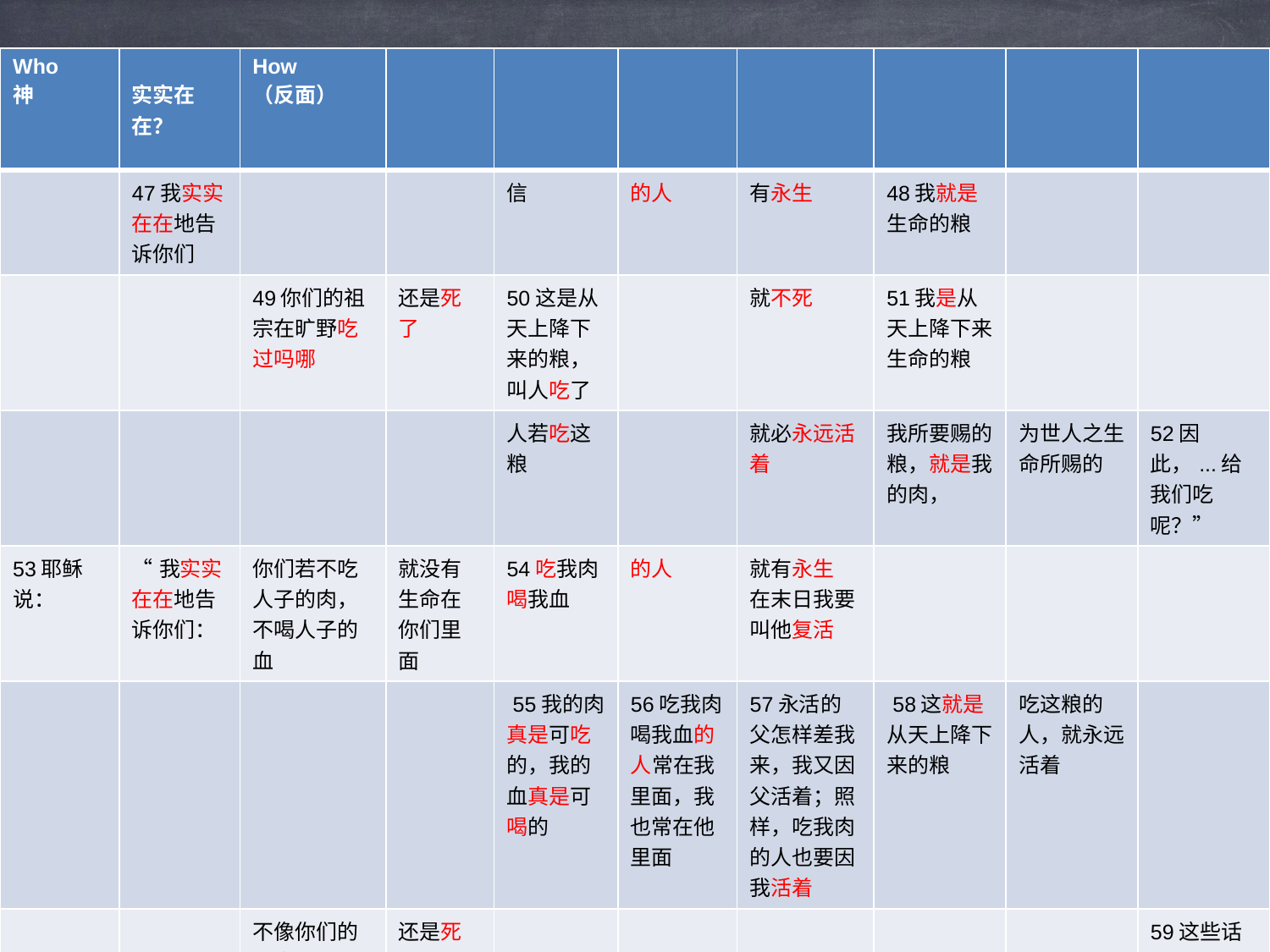

| Who 神 | 实实在在？ | How （反面） |  |  |  |  |  |  |  |
| --- | --- | --- | --- | --- | --- | --- | --- | --- | --- |
|  | 47我实实在在地告诉你们 |  |  | 信 | 的人 | 有永生 | 48我就是生命的粮 |  |  |
|  |  | 49你们的祖宗在旷野吃过吗哪 | 还是死了 | 50这是从天上降下来的粮，叫人吃了 |  | 就不死 | 51我是从天上降下来生命的粮 |  |  |
|  |  |  |  | 人若吃这粮 |  | 就必永远活着 | 我所要赐的粮，就是我的肉， | 为世人之生命所赐的 | 52因此，...给我们吃呢？” |
| 53耶稣说： | “我实实在在地告诉你们： | 你们若不吃人子的肉，不喝人子的血 | 就没有生命在你们里面 | 54吃我肉喝我血 | 的人 | 就有永生 在末日我要叫他复活 |  |  |  |
|  |  |  |  | 55我的肉真是可吃的，我的血真是可喝的 | 56吃我肉喝我血的人常在我里面，我也常在他里面 | 57永活的父怎样差我来，我又因父活着；照样，吃我肉的人也要因我活着 | 58这就是从天上降下来的粮 | 吃这粮的人，就永远活着 |  |
|  |  | 不像你们的祖宗吃过吗哪 | 还是死了 |  |  |  |  |  | 59这些话是耶稣在迦百农会堂里教训人说的 |